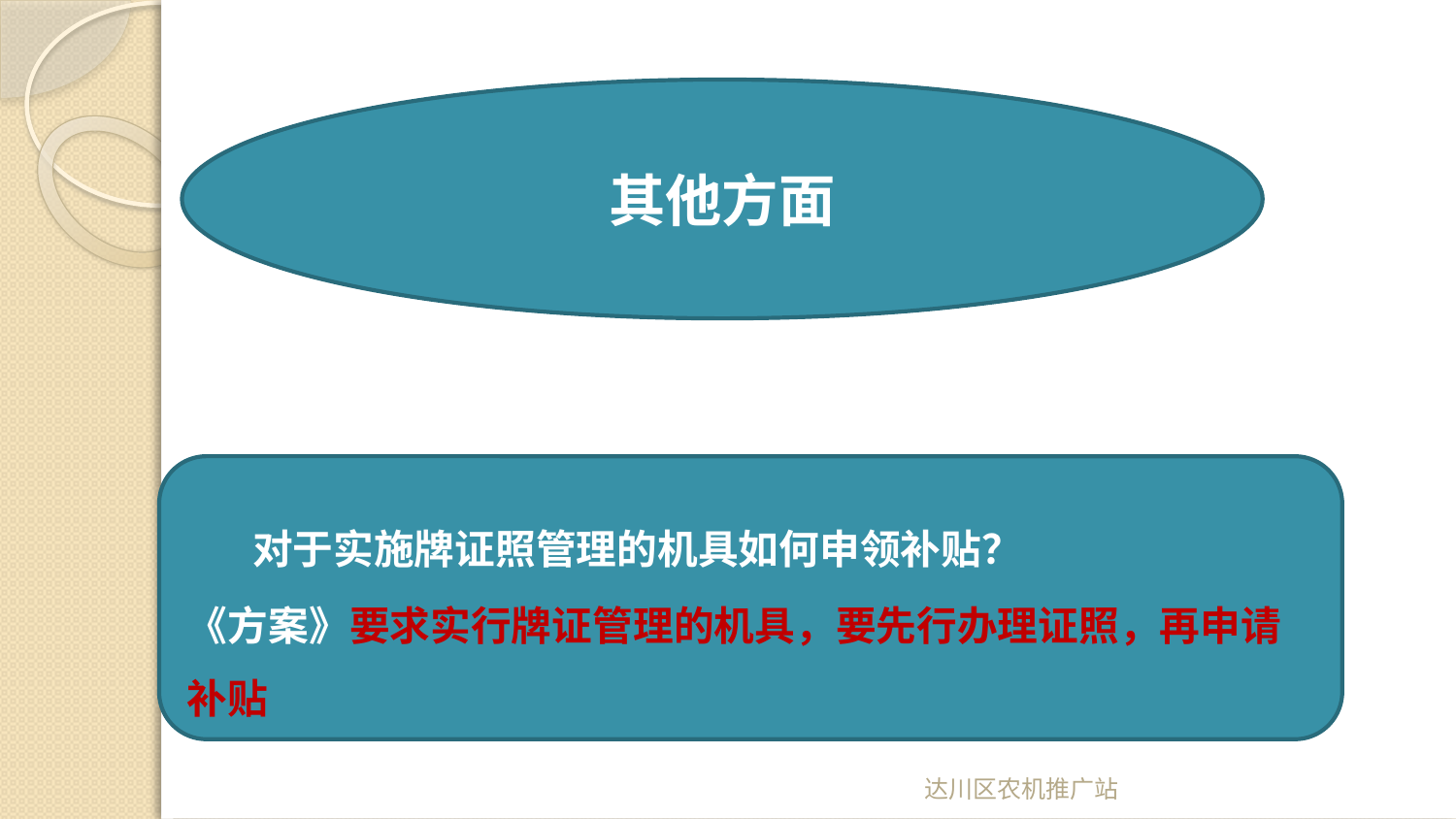

其他方面
    对于实施牌证照管理的机具如何申领补贴？
《方案》要求实行牌证管理的机具，要先行办理证照，再申请补贴
达川区农机推广站